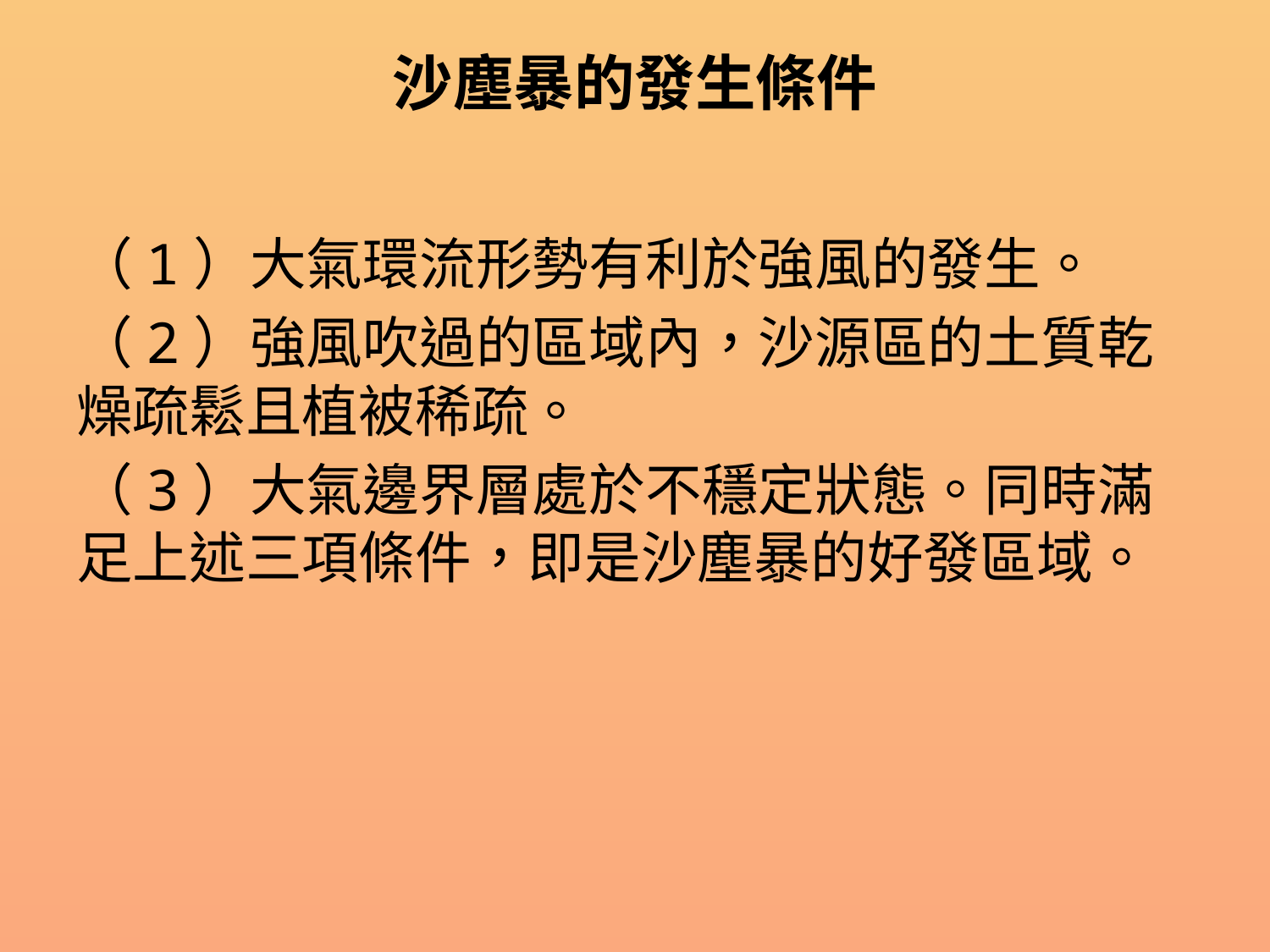

# 沙塵暴的發生條件
（1）大氣環流形勢有利於強風的發生。
（2）強風吹過的區域內，沙源區的土質乾燥疏鬆且植被稀疏。
（3）大氣邊界層處於不穩定狀態。同時滿足上述三項條件，即是沙塵暴的好發區域。